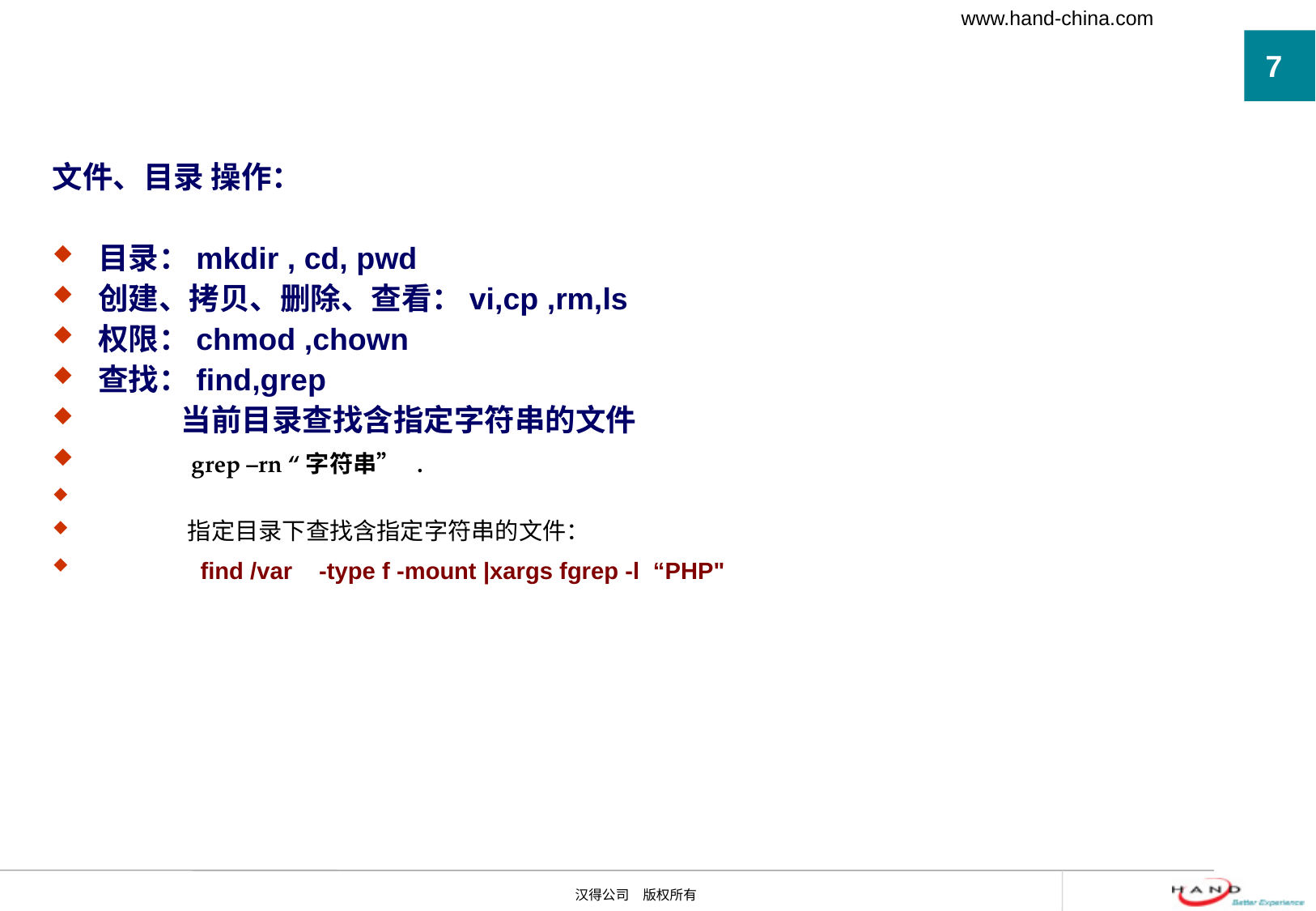

#
文件、目录 操作：

目录：mkdir , cd, pwd
创建、拷贝、删除、查看：vi,cp ,rm,ls
权限：chmod ,chown
查找：find,grep
           当前目录查找含指定字符串的文件
           grep –rn “字符串”  .

                指定目录下查找含指定字符串的文件：
                 find /var    -type f -mount |xargs fgrep -l  “PHP"